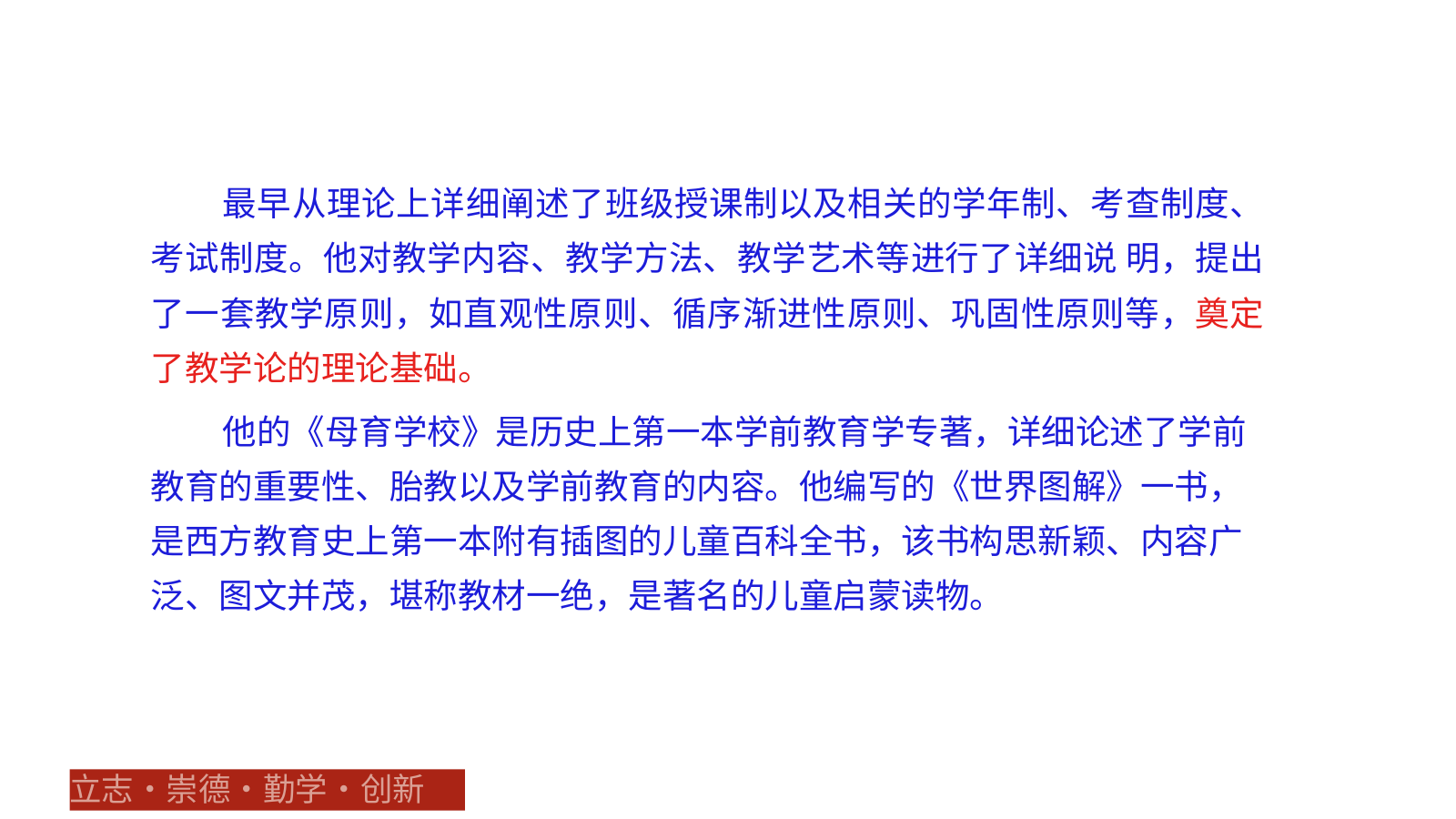

最早从理论上详细阐述了班级授课制以及相关的学年制、考查制度、考试制度。他对教学内容、教学方法、教学艺术等进行了详细说 明，提出了一套教学原则，如直观性原则、循序渐进性原则、巩固性原则等，奠定了教学论的理论基础。
他的《母育学校》是历史上第一本学前教育学专著，详细论述了学前教育的重要性、胎教以及学前教育的内容。他编写的《世界图解》一书，是西方教育史上第一本附有插图的儿童百科全书，该书构思新颖、内容广泛、图文并茂，堪称教材一绝，是著名的儿童启蒙读物。
立志•崇德•勤学•创新